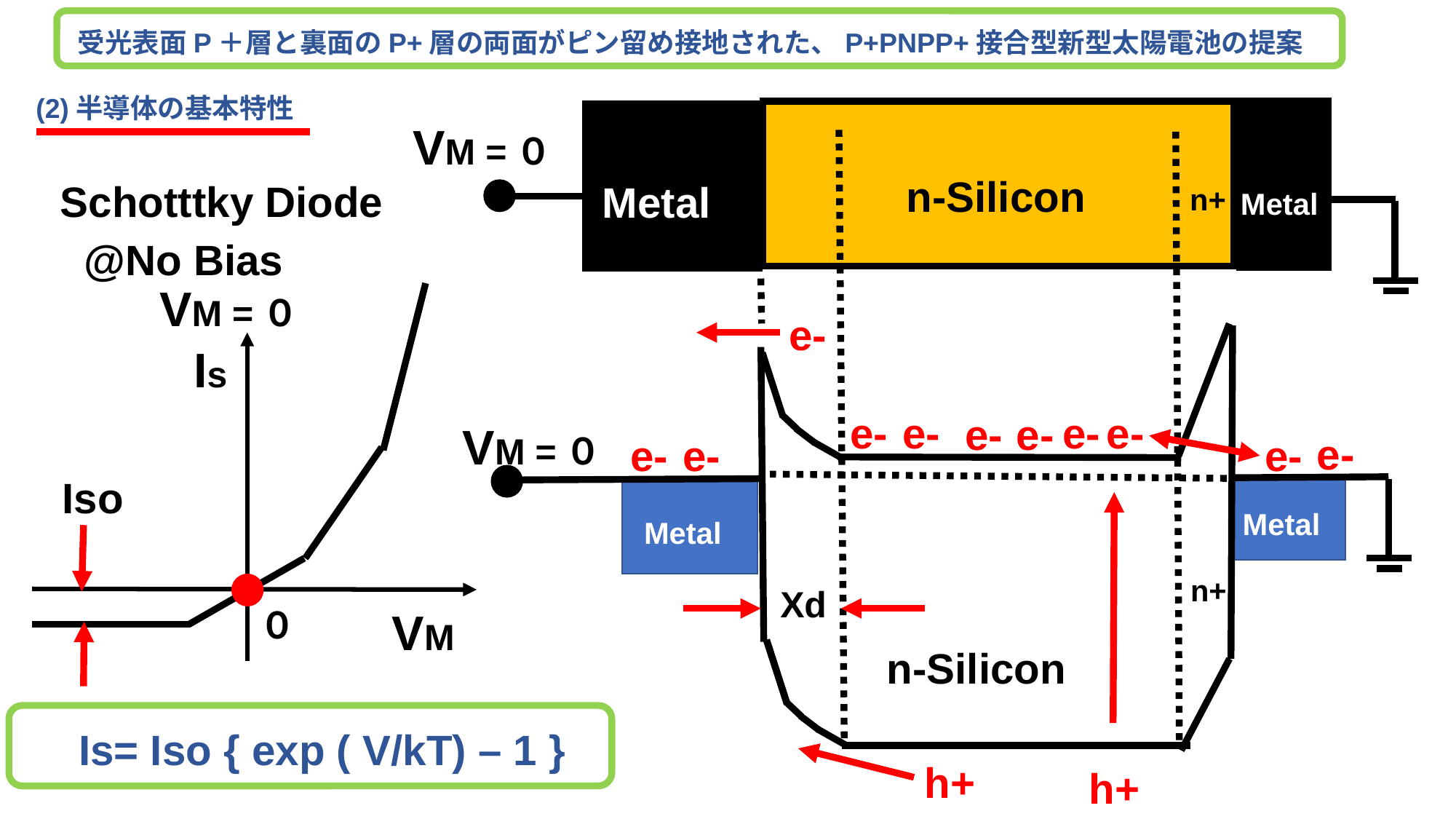

受光表面P＋層と裏面のP+層の両面がピン留め接地された、P+PNPP+接合型新型太陽電池の提案

(2)半導体の基本特性

VM =０
n-Silicon
Schotttky Diode
Metal
n+
Metal

@No Bias
VM =０
e-
Is
e-
e-
e-
e-
e-
e-
VM =０
e-
e-
e-
e-

Iso

Metal
Metal
n+

Xd
VM
０
n-Silicon

Is= Iso { exp ( V/kT) – 1 }
h+
h+